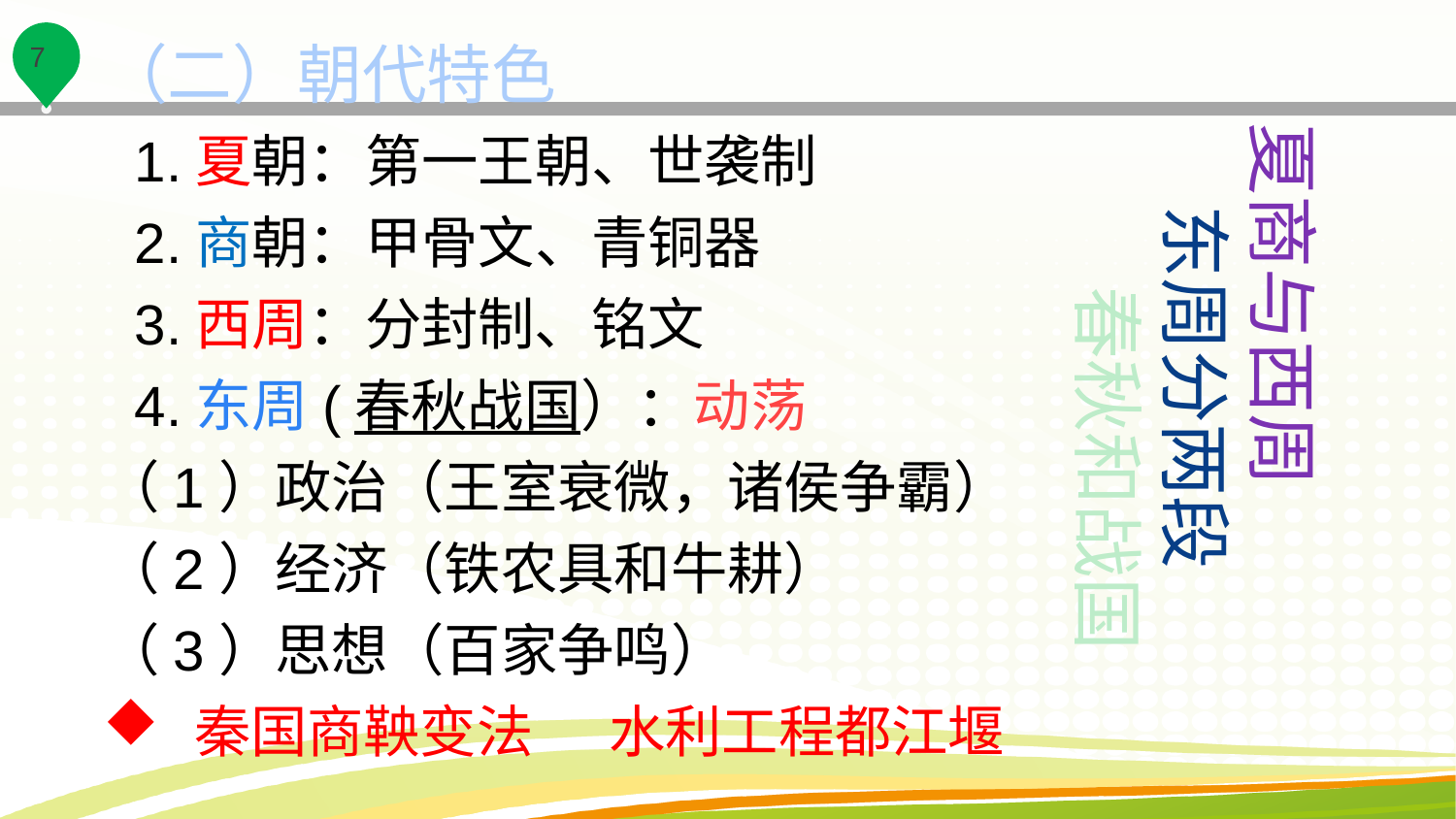

（二）朝代特色
  1.夏朝：第一王朝、世袭制
  2.商朝：甲骨文、青铜器
  3.西周：分封制、铭文
  4.东周(春秋战国）：动荡
（1）政治（王室衰微，诸侯争霸）
（2）经济（铁农具和牛耕）
（3）思想（百家争鸣）
秦国商鞅变法      水利工程都江堰

夏商与西周
    东周分两段
         春秋和战国